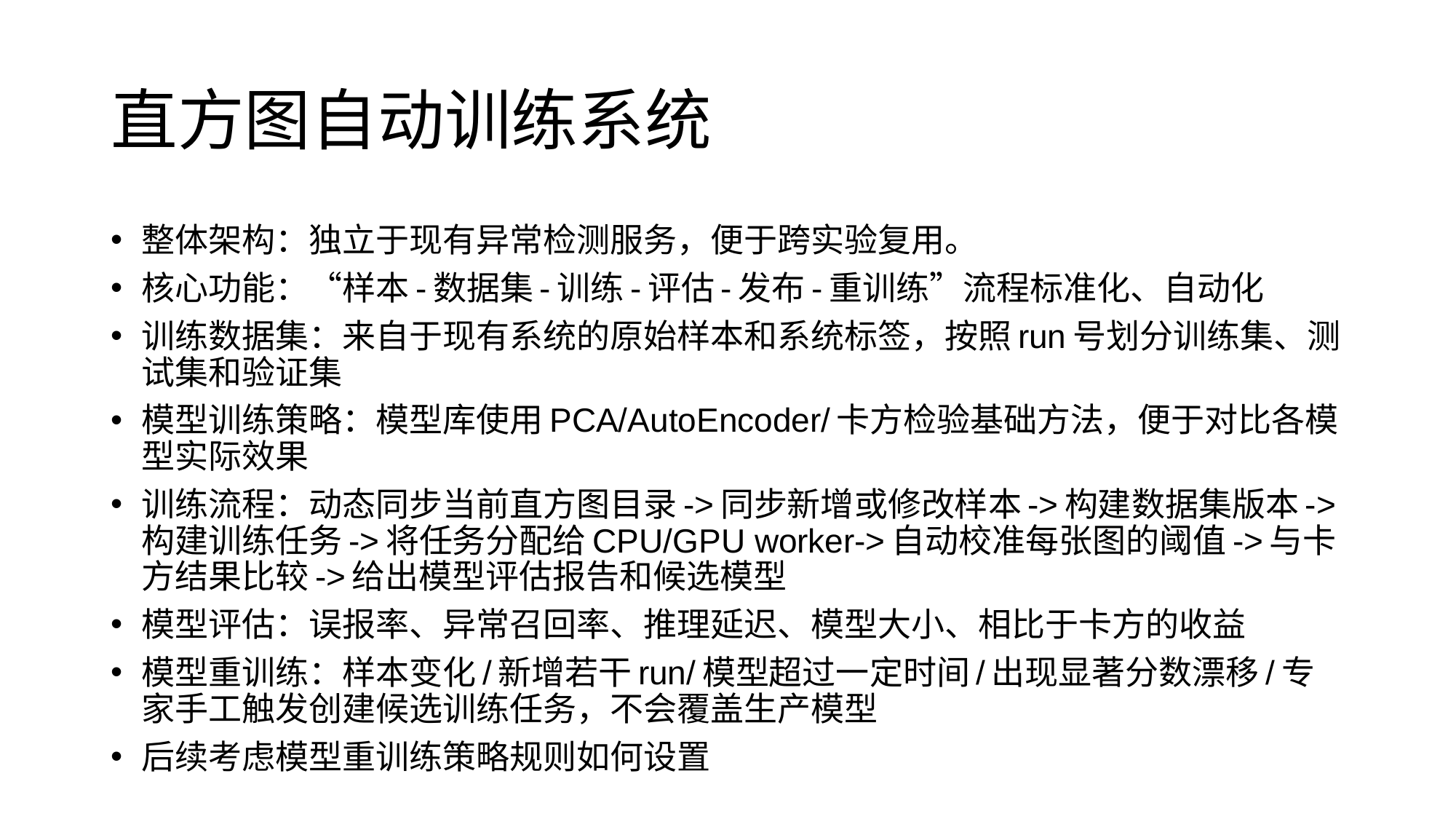

# 直方图自动训练系统
整体架构：独立于现有异常检测服务，便于跨实验复用。
核心功能：“样本-数据集-训练-评估-发布-重训练”流程标准化、自动化
训练数据集：来自于现有系统的原始样本和系统标签，按照run号划分训练集、测试集和验证集
模型训练策略：模型库使用PCA/AutoEncoder/卡方检验基础方法，便于对比各模型实际效果
训练流程：动态同步当前直方图目录->同步新增或修改样本->构建数据集版本->构建训练任务->将任务分配给CPU/GPU worker->自动校准每张图的阈值->与卡方结果比较->给出模型评估报告和候选模型
模型评估：误报率、异常召回率、推理延迟、模型大小、相比于卡方的收益
模型重训练：样本变化/新增若干run/模型超过一定时间/出现显著分数漂移/专家手工触发创建候选训练任务，不会覆盖生产模型
后续考虑模型重训练策略规则如何设置